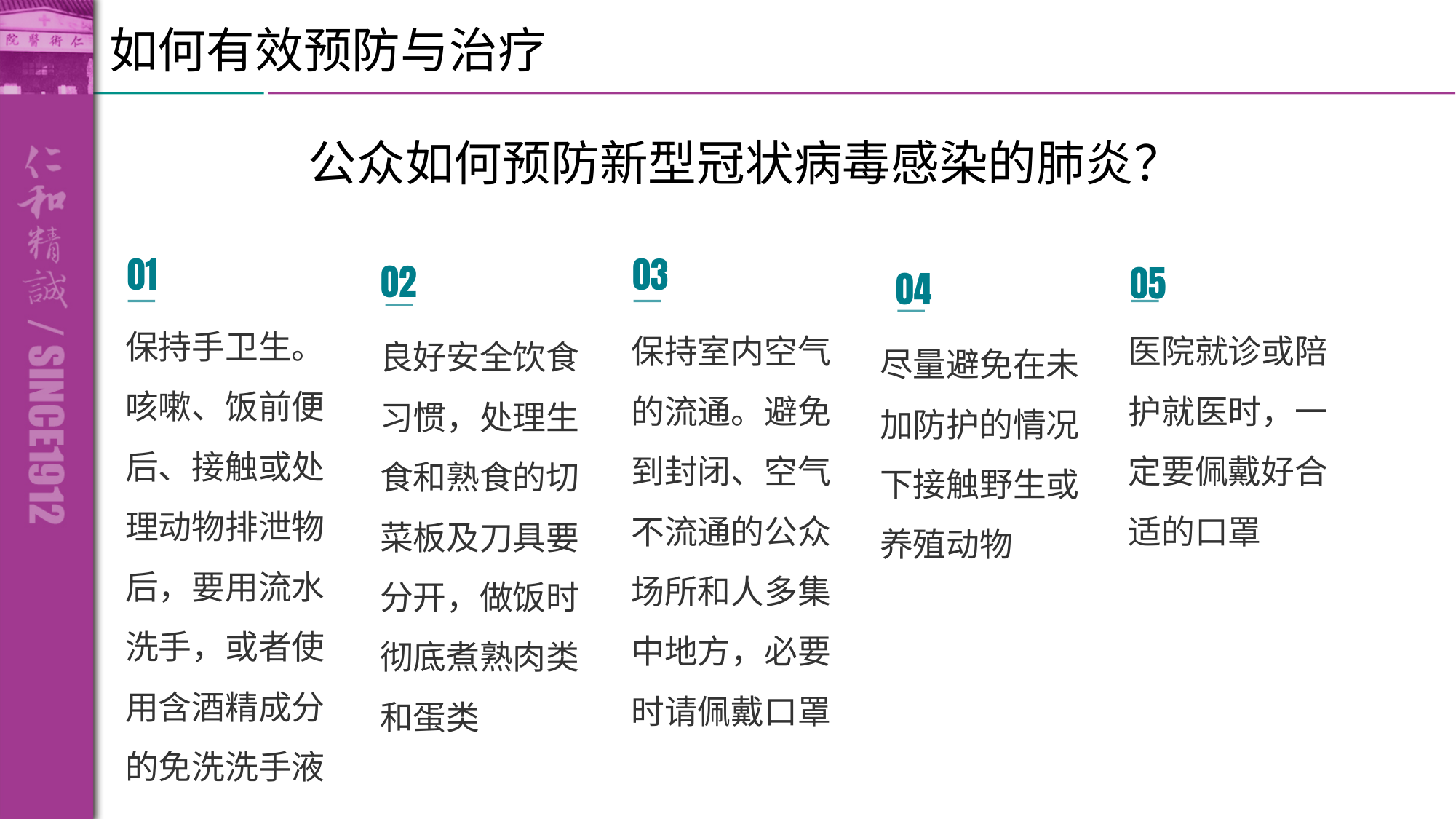

如何有效预防与治疗
公众如何预防新型冠状病毒感染的肺炎？
01
03
02
05
04
保持手卫生。咳嗽、饭前便后、接触或处理动物排泄物后，要用流水洗手，或者使用含酒精成分的免洗洗手液
保持室内空气的流通。避免到封闭、空气不流通的公众场所和人多集中地方，必要时请佩戴口罩
医院就诊或陪护就医时，一定要佩戴好合适的口罩
良好安全饮食习惯，处理生食和熟食的切菜板及刀具要分开，做饭时彻底煮熟肉类和蛋类
尽量避免在未加防护的情况下接触野生或养殖动物